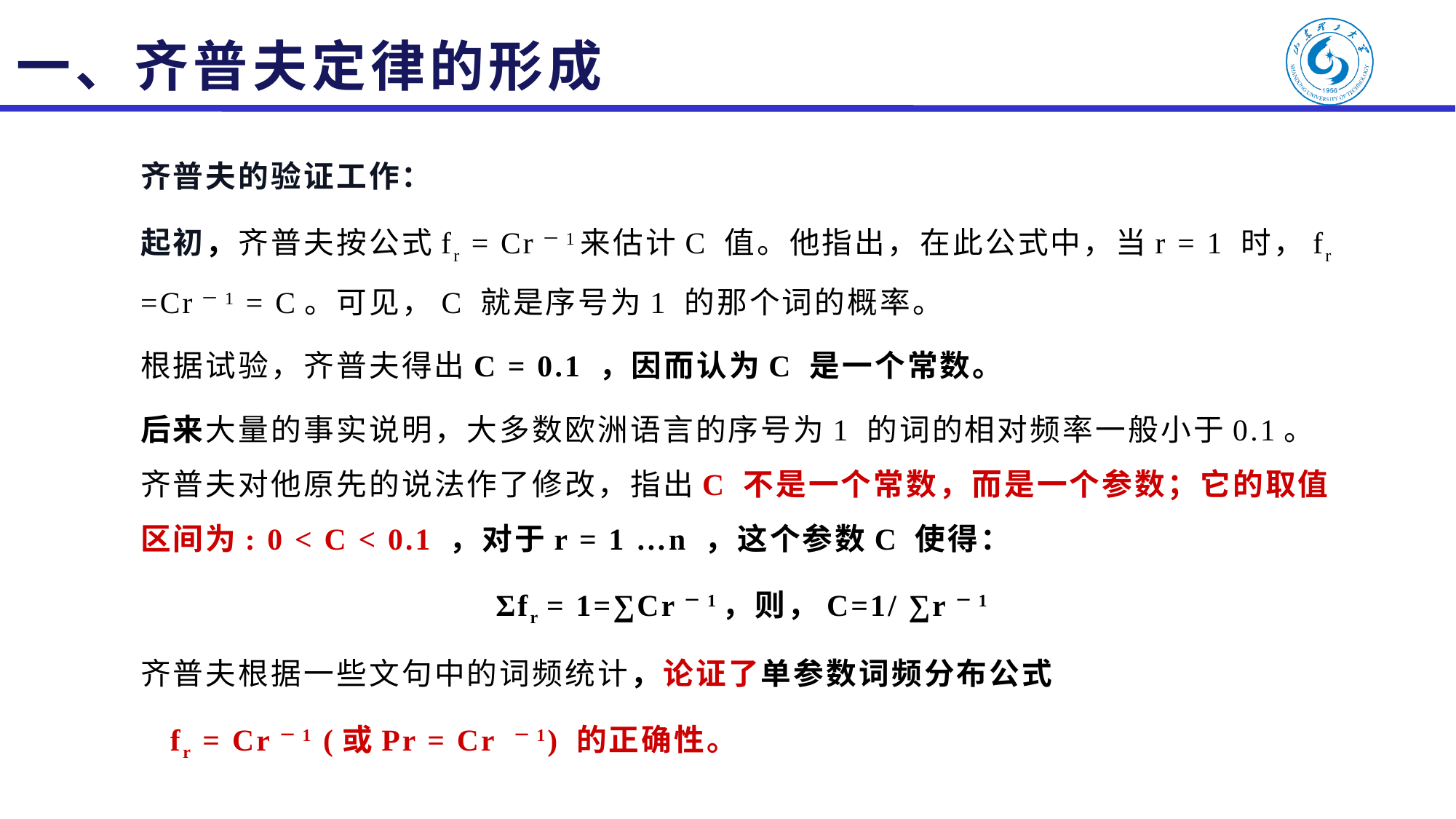

# 一、齐普夫定律的形成
齐普夫的验证工作：
起初，齐普夫按公式fr = Cr－1来估计C 值。他指出，在此公式中，当r = 1 时，fr =Cr－1 = C。可见，C 就是序号为1 的那个词的概率。
根据试验，齐普夫得出C = 0.1 ，因而认为C 是一个常数。
后来大量的事实说明，大多数欧洲语言的序号为1 的词的相对频率一般小于0.1。 齐普夫对他原先的说法作了修改，指出C 不是一个常数，而是一个参数；它的取值区间为: 0 < C < 0.1 ，对于r = 1 …n ，这个参数C 使得：
Σfr = 1=∑Cr－1，则，C=1/ ∑r－1
齐普夫根据一些文句中的词频统计，论证了单参数词频分布公式
   fr = Cr－1 (或Pr = Cr －1) 的正确性。